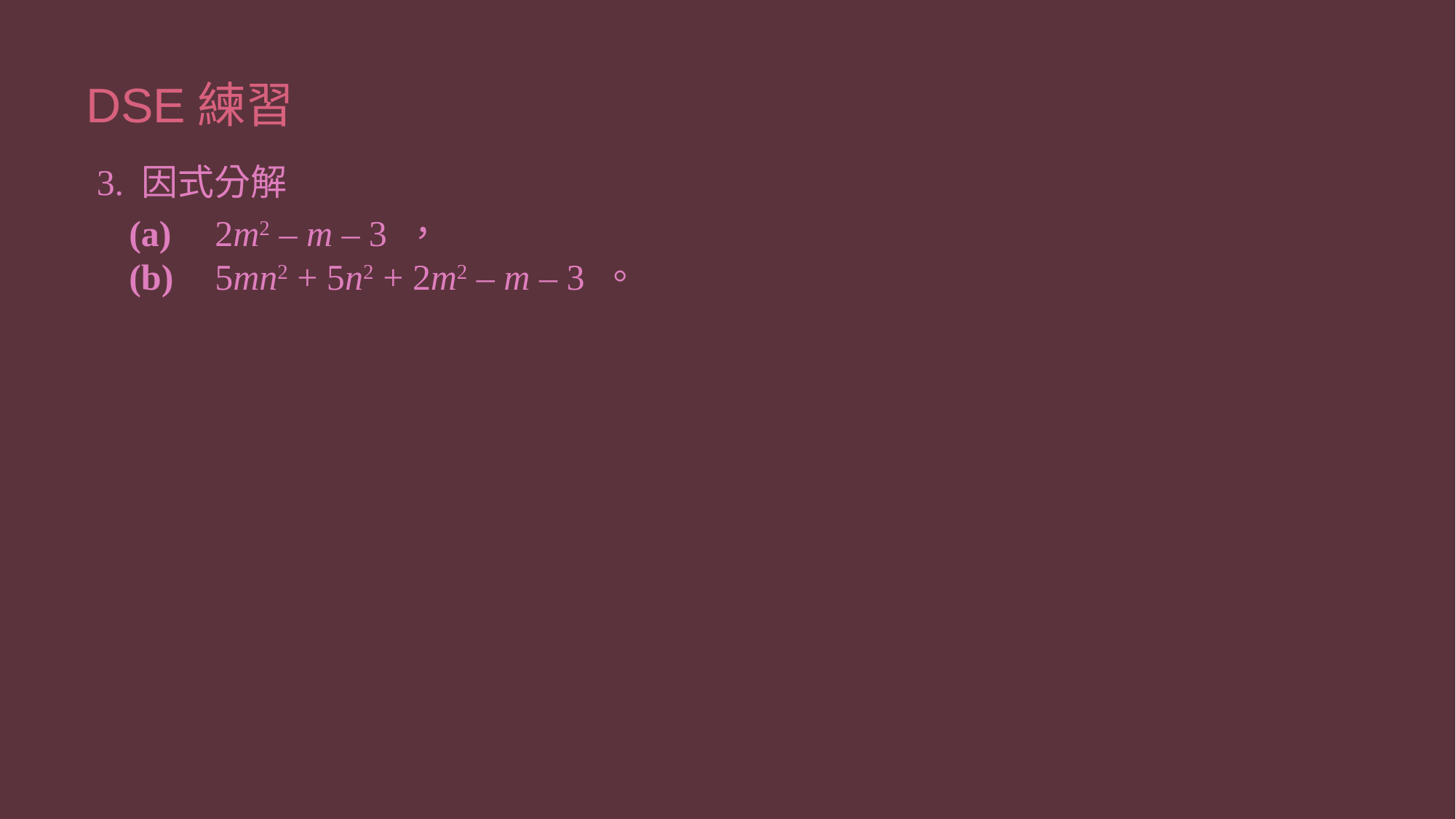

# DSE練習
3. 因式分解
	(a)	 2m2 – m – 3 ，
	(b)	 5mn2 + 5n2 + 2m2 – m – 3 。